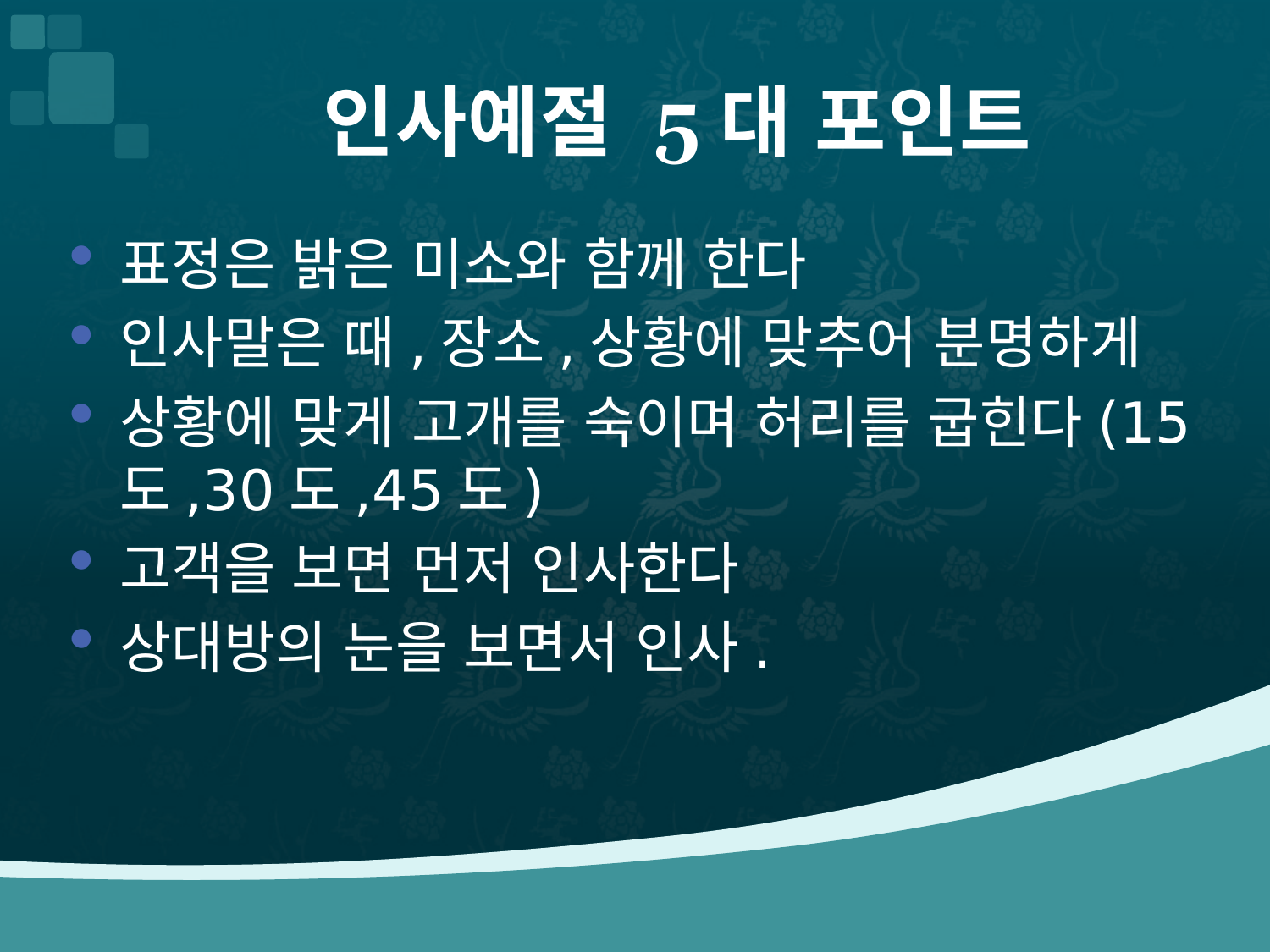

# 인사예절 5대 포인트
표정은 밝은 미소와 함께 한다
인사말은 때,장소,상황에 맞추어 분명하게
상황에 맞게 고개를 숙이며 허리를 굽힌다(15도,30도,45도)
고객을 보면 먼저 인사한다
상대방의 눈을 보면서 인사.